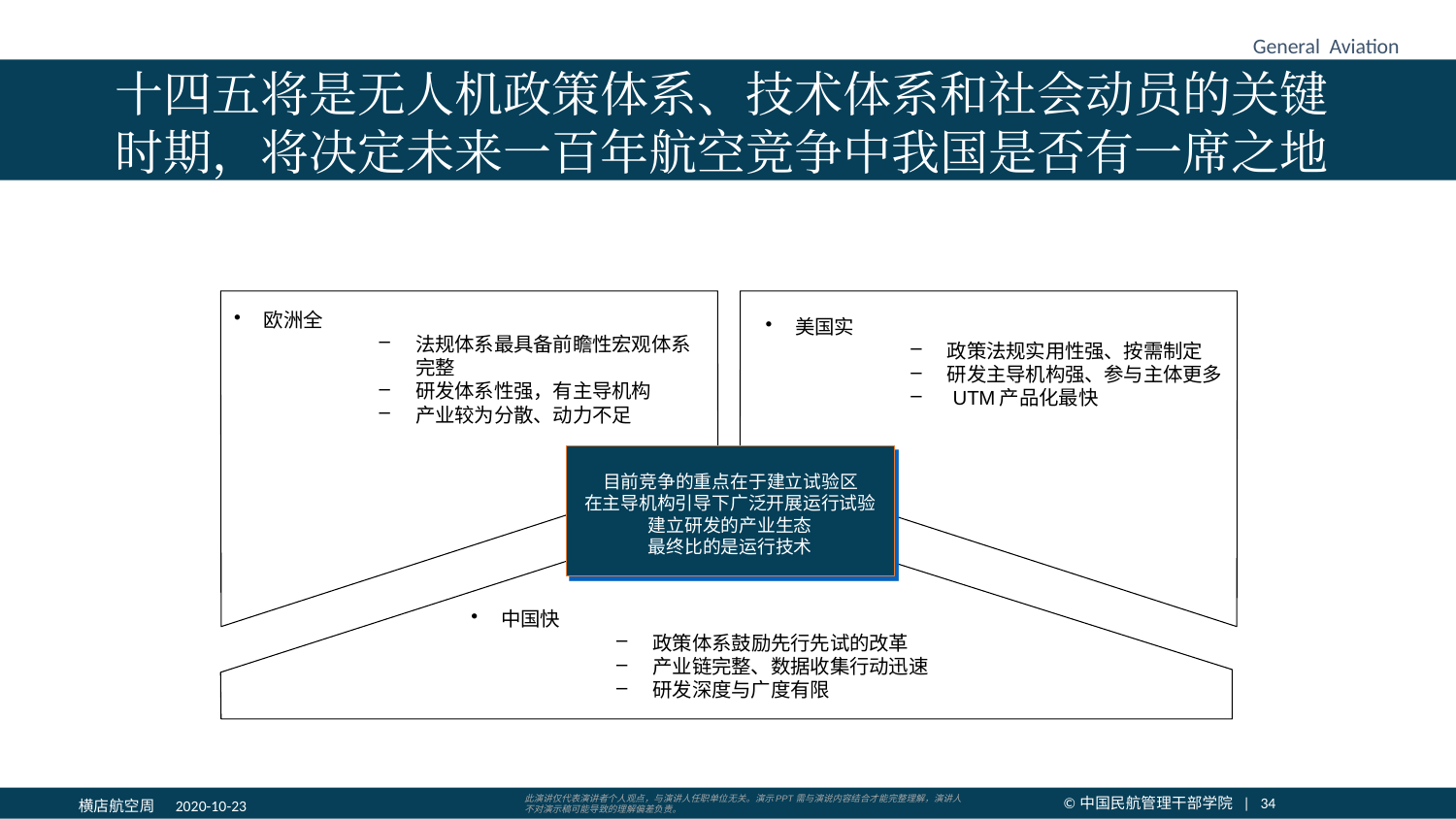

# 十四五将是无人机政策体系、技术体系和社会动员的关键时期，将决定未来一百年航空竞争中我国是否有一席之地

欧洲全
法规体系最具备前瞻性宏观体系完整
研发体系性强，有主导机构
产业较为分散、动力不足
美国实
政策法规实用性强、按需制定
研发主导机构强、参与主体更多
 UTM产品化最快

目前竞争的重点在于建立试验区
在主导机构引导下广泛开展运行试验
建立研发的产业生态
最终比的是运行技术

中国快
政策体系鼓励先行先试的改革
产业链完整、数据收集行动迅速
研发深度与广度有限